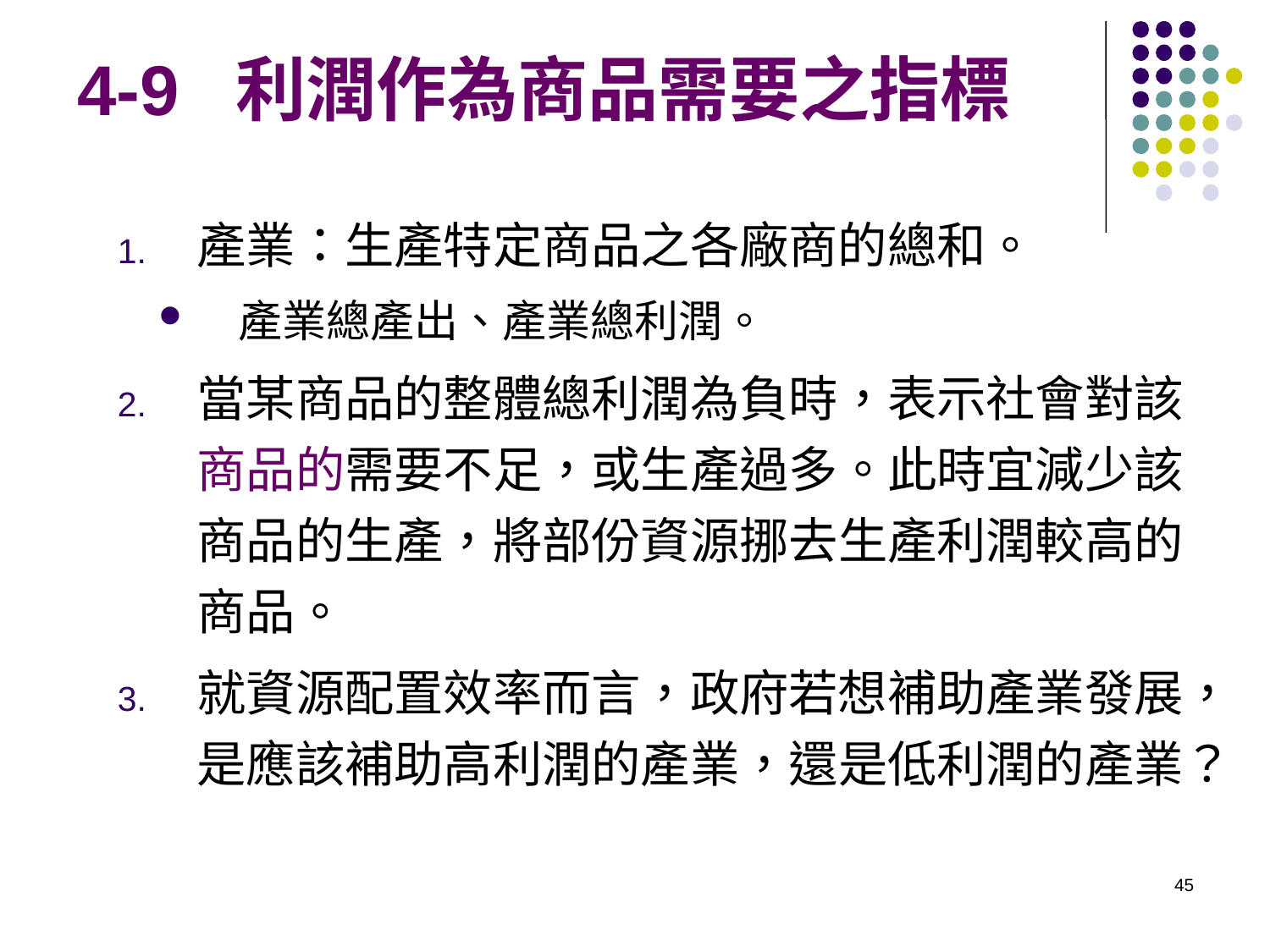

# 4-9  利潤作為商品需要之指標
產業：生產特定商品之各廠商的總和。
產業總產出、產業總利潤。
當某商品的整體總利潤為負時，表示社會對該商品的需要不足，或生產過多。此時宜減少該商品的生產，將部份資源挪去生產利潤較高的商品。
就資源配置效率而言，政府若想補助產業發展，是應該補助高利潤的產業，還是低利潤的產業？
45